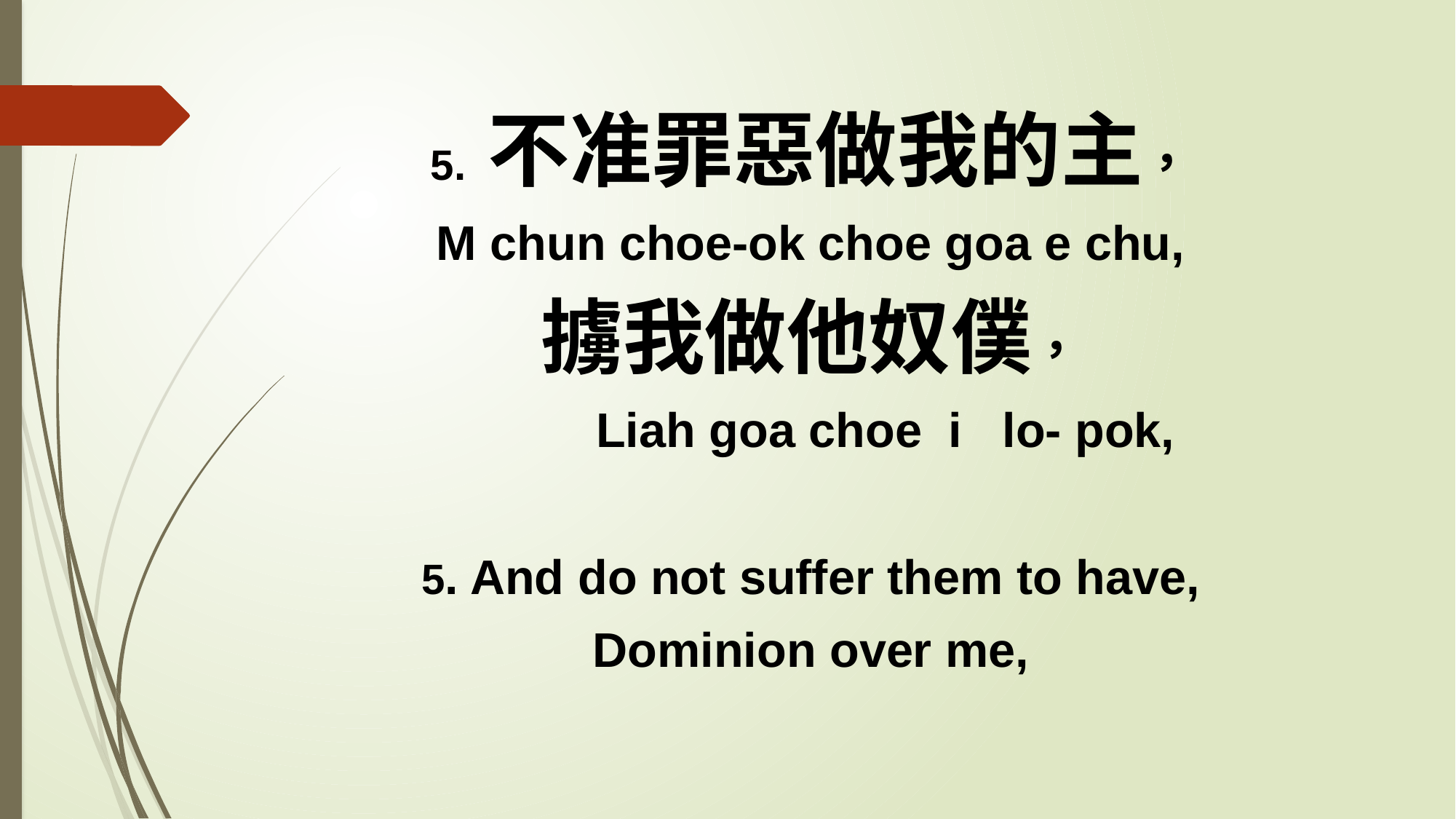

5. 不准罪惡做我的主，
M chun choe-ok choe goa e chu,
擄我做他奴僕，
                         Liah goa choe  i   lo- pok,

5. And do not suffer them to have,
Dominion over me,